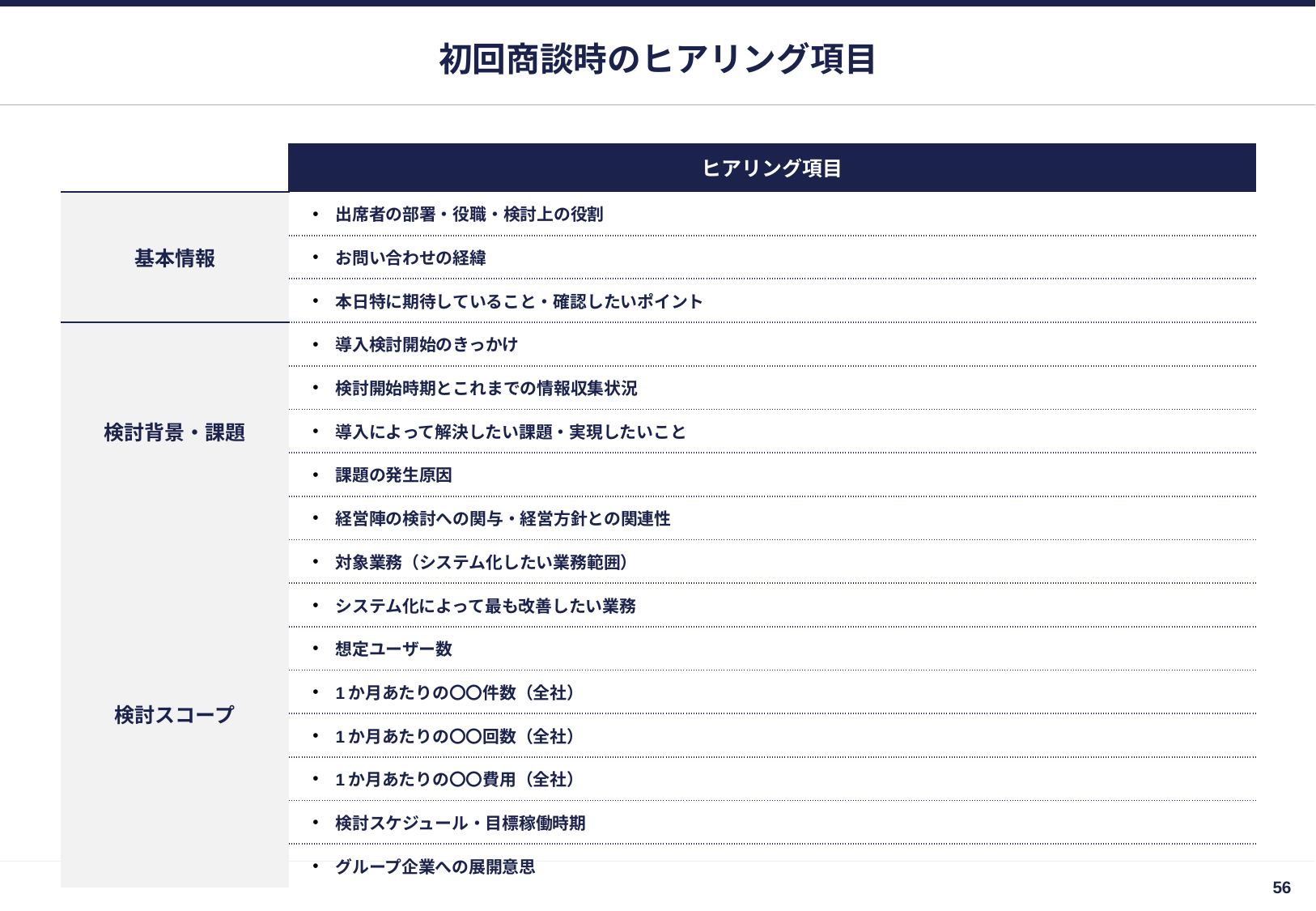

# 初回商談時のヒアリング項目
|  | ヒアリング項目 |
| --- | --- |
| 基本情報 | 出席者の部署・役職・検討上の役割 |
|  | お問い合わせの経緯 |
|  | 本日特に期待していること・確認したいポイント |
| 検討背景・課題 | 導入検討開始のきっかけ |
|  | 検討開始時期とこれまでの情報収集状況 |
|  | 導入によって解決したい課題・実現したいこと |
|  | 課題の発生原因 |
|  | 経営陣の検討への関与・経営方針との関連性 |
| 検討スコープ | 対象業務（システム化したい業務範囲） |
|  | システム化によって最も改善したい業務 |
|  | 想定ユーザー数 |
|  | 1か月あたりの〇〇件数（全社） |
|  | 1か月あたりの〇〇回数（全社） |
|  | 1か月あたりの〇〇費用（全社） |
|  | 検討スケジュール・目標稼働時期 |
|  | グループ企業への展開意思 |
56